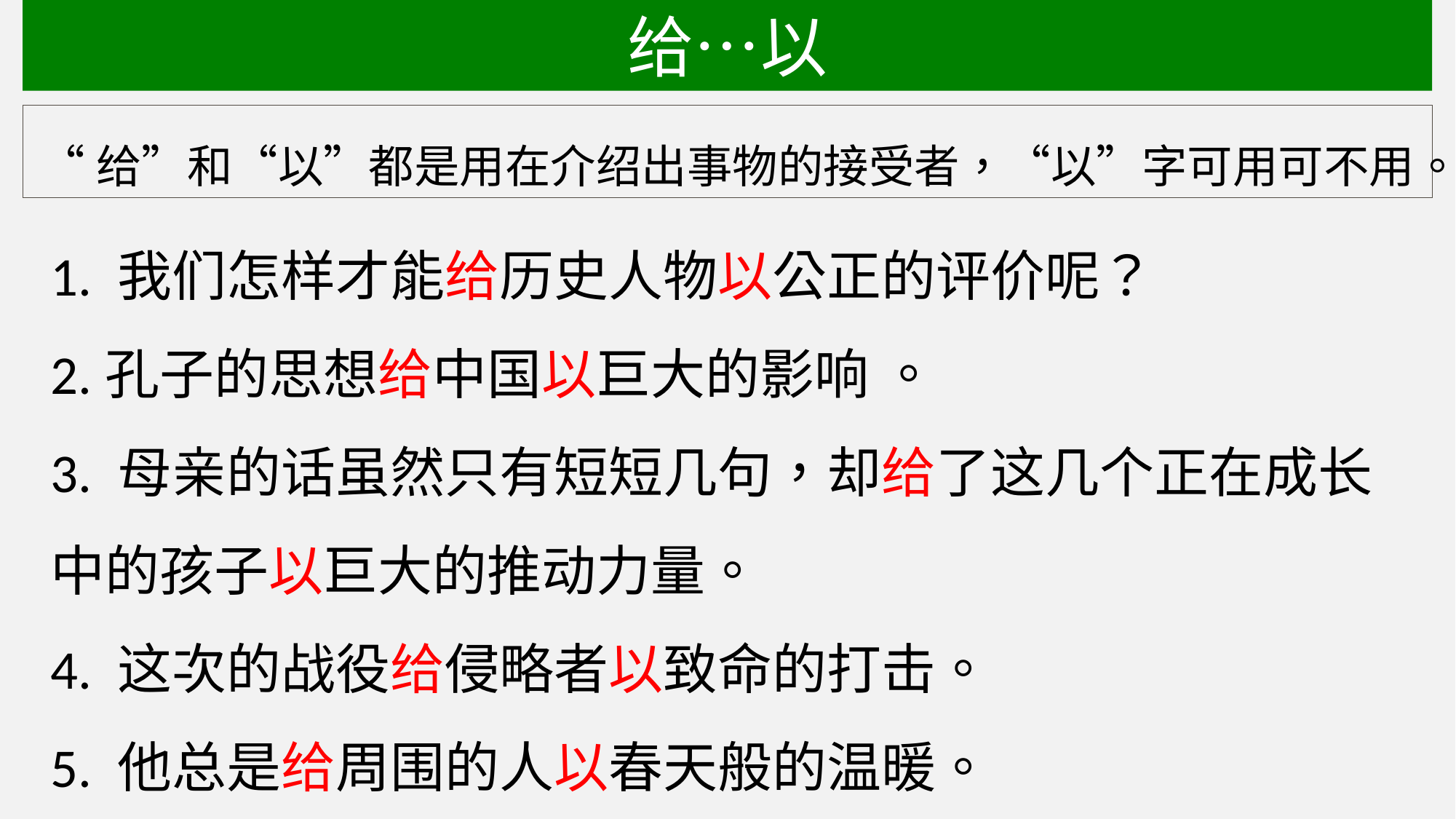

给…以
“给”和“以”都是用在介绍出事物的接受者，“以”字可用可不用。
1. 我们怎样才能给历史人物以公正的评价呢？
2.孔子的思想给中国以巨大的影响 。
3. 母亲的话虽然只有短短几句，却给了这几个正在成长中的孩子以巨大的推动力量。
4. 这次的战役给侵略者以致命的打击。
5. 他总是给周围的人以春天般的温暖。